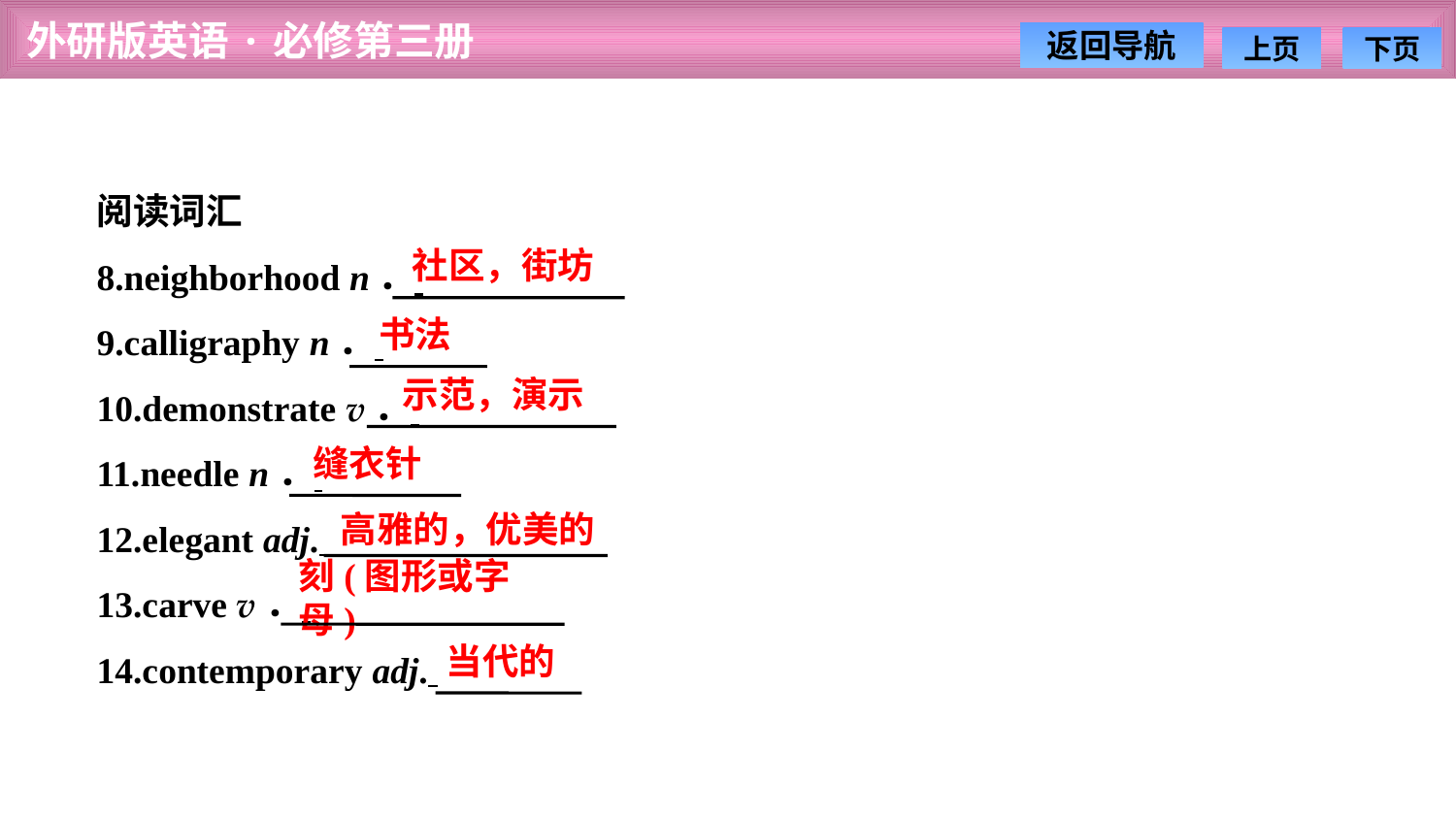

阅读词汇
8.neighborhood n．
9.calligraphy n．
10.demonstrate v．
11.needle n．
12.elegant adj.
13.carve v．
14.contemporary adj.
社区，街坊

书法
示范，演示

缝衣针

高雅的，优美的

刻(图形或字母)

当代的